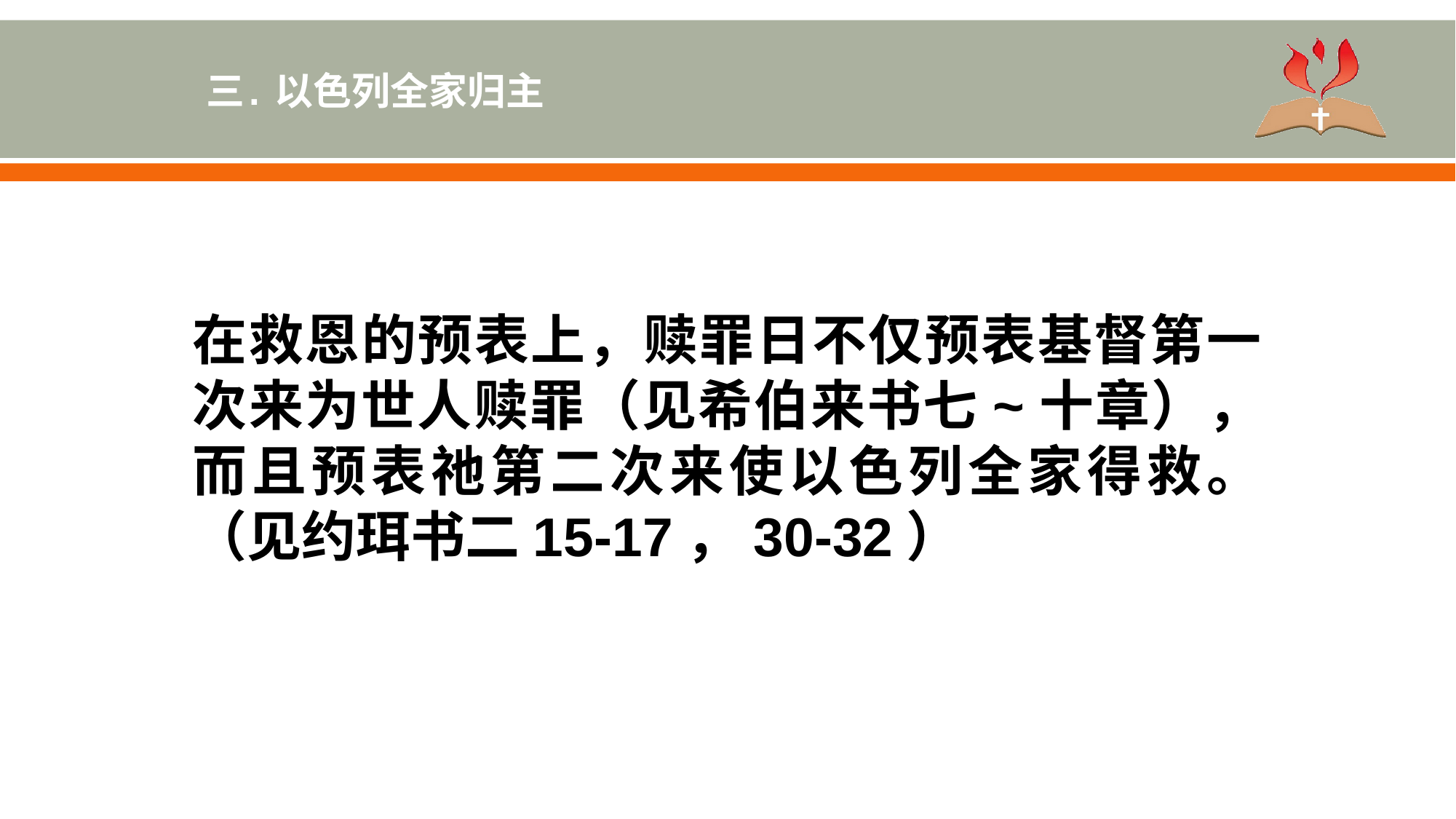

三. 以色列全家归主

在救恩的预表上，赎罪日不仅预表基督第一次来为世人赎罪（见希伯来书七~十章），而且预表祂第二次来使以色列全家得救。（见约珥书二15-17，30-32）